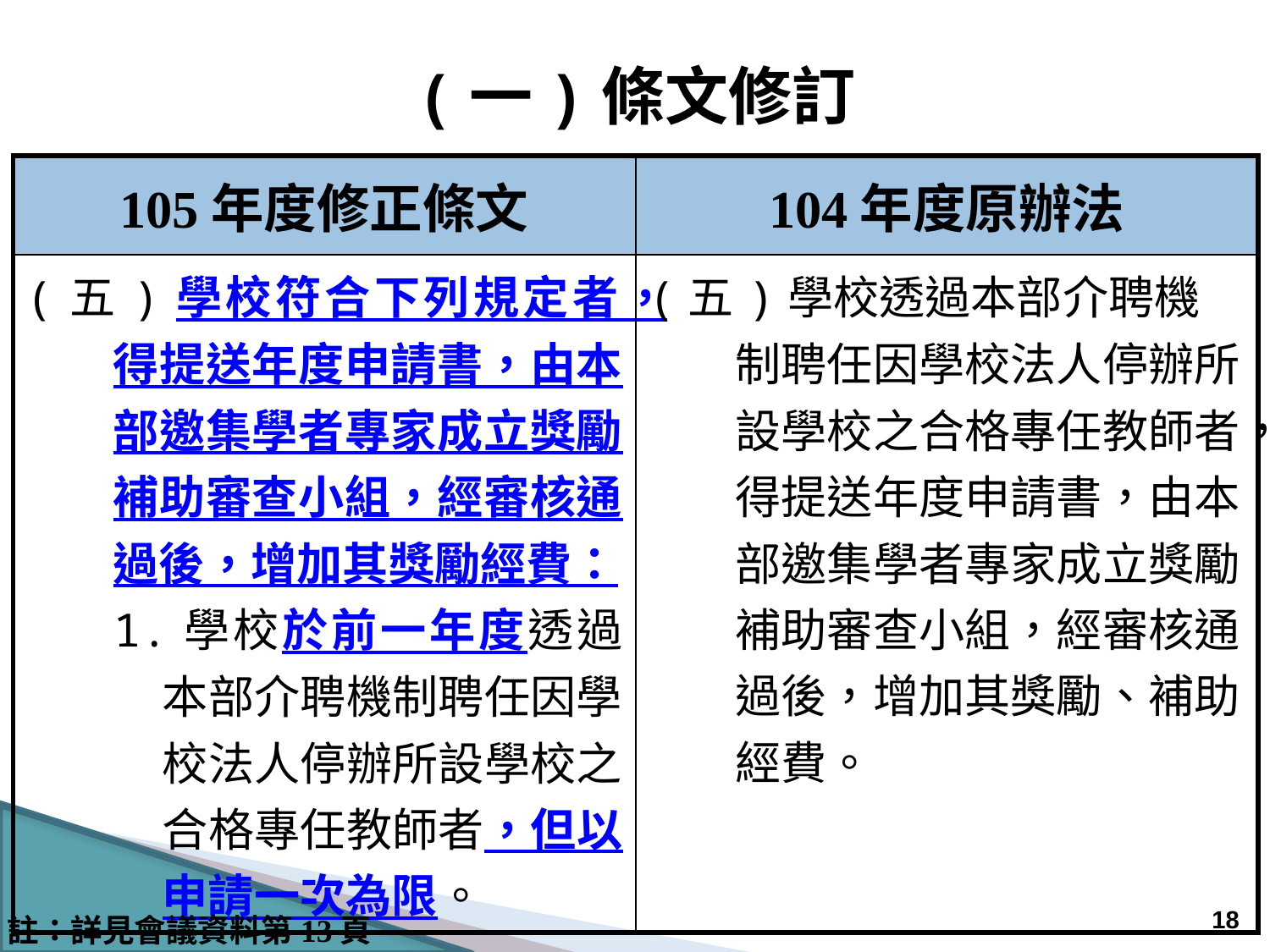

(一)條文修訂
| 105年度修正條文 | 104年度原辦法 |
| --- | --- |
| (五)學校符合下列規定者，得提送年度申請書，由本部邀集學者專家成立獎勵補助審查小組，經審核通過後，增加其獎勵經費： 1.學校於前一年度透過本部介聘機制聘任因學校法人停辦所設學校之合格專任教師者，但以申請一次為限。 | (五)學校透過本部介聘機制聘任因學校法人停辦所設學校之合格專任教師者，得提送年度申請書，由本部邀集學者專家成立獎勵補助審查小組，經審核通過後，增加其獎勵、補助經費。 |
18
註：詳見會議資料第13頁